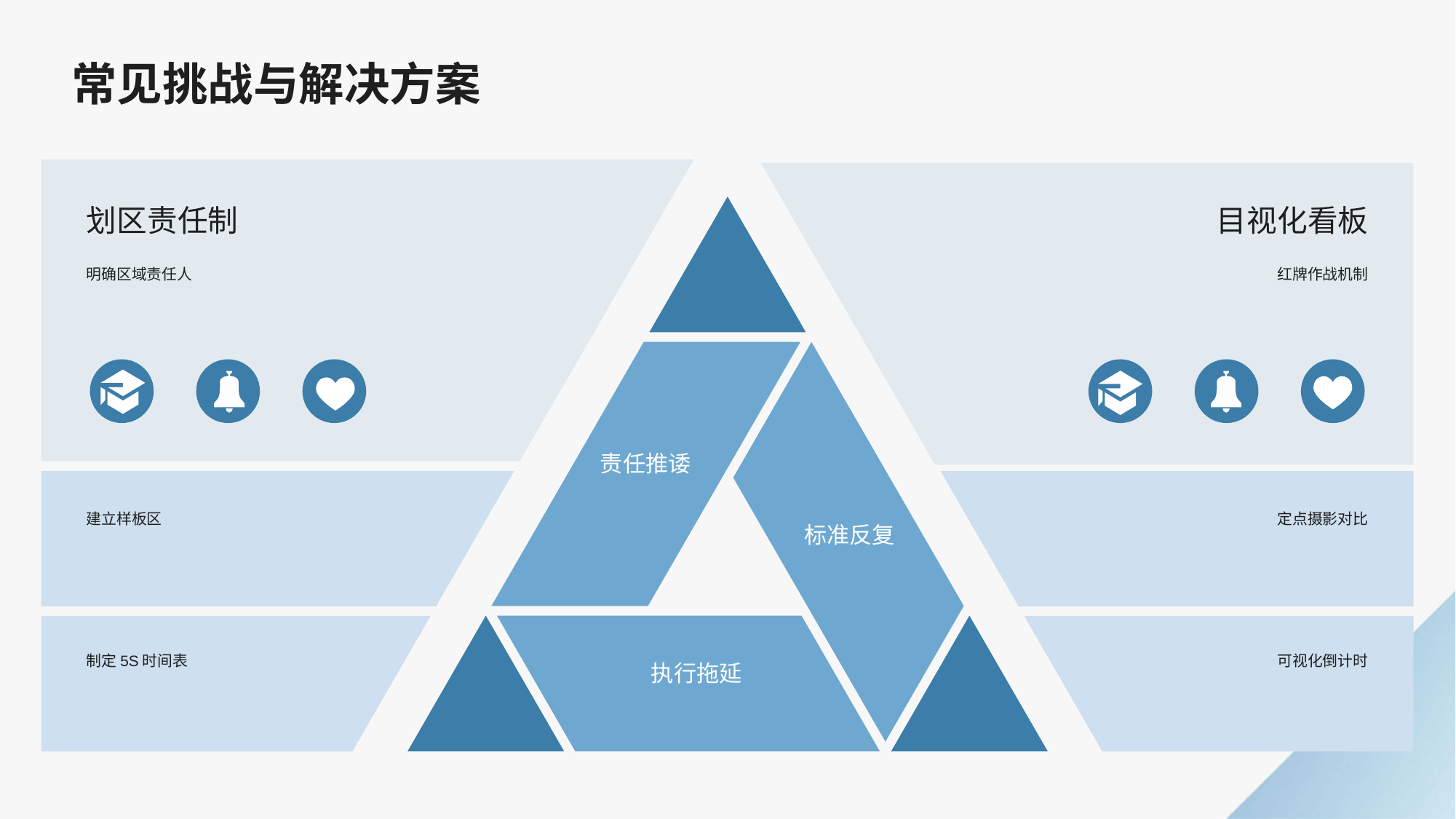

常见挑战与解决方案

划区责任制
目视化看板
明确区域责任人
红牌作战机制

责任推诿

建立样板区
定点摄影对比
标准反复

制定5S时间表
可视化倒计时
执行拖延